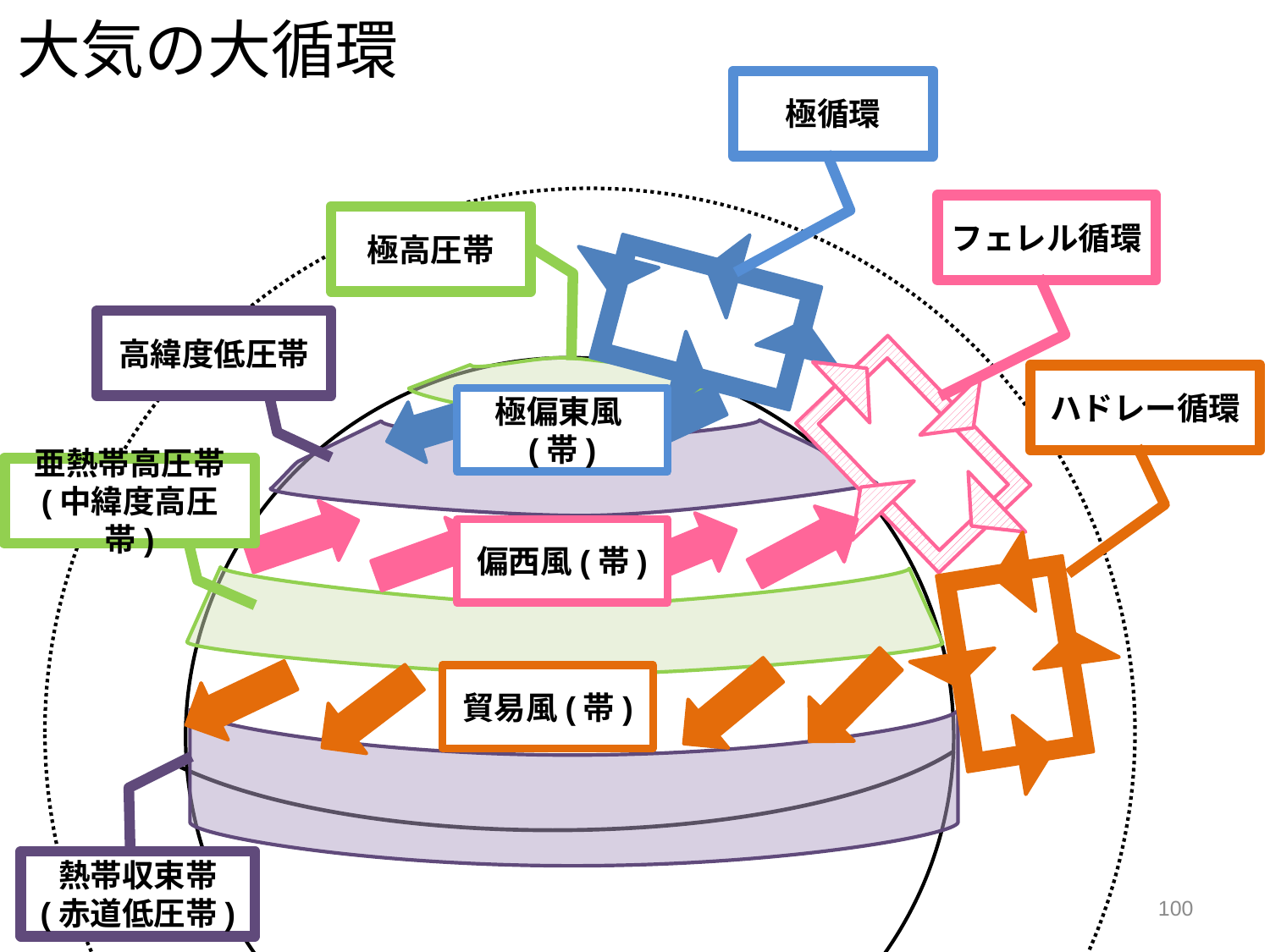

大気の大循環
極循環

フェレル循環
極高圧帯

高緯度低圧帯

ハドレー循環

極偏東風(帯)

亜熱帯高圧帯
(中緯度高圧帯)

偏西風(帯)

貿易風(帯)
熱帯収束帯
(赤道低圧帯)
100